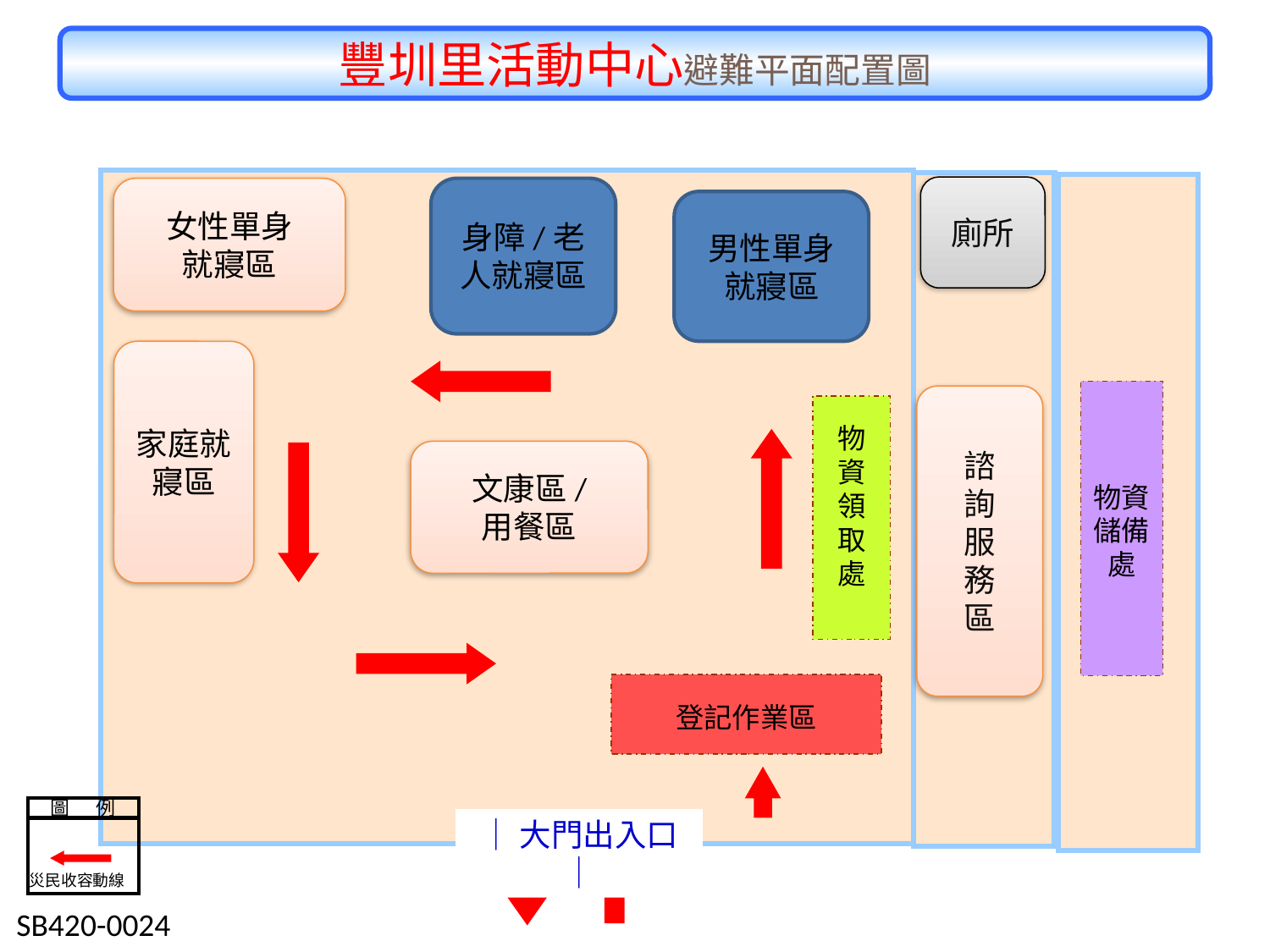

豐圳里活動中心避難平面配置圖

廁所
女性單身
就寢區
身障/老人就寢區
男性單身就寢區
家庭就寢區

物資儲備處
諮
詢
服
務
區
物資領取處
文康區/
用餐區

登記作業區

圖      例

災民收容動線
│大門出入口│

      SB420-0024